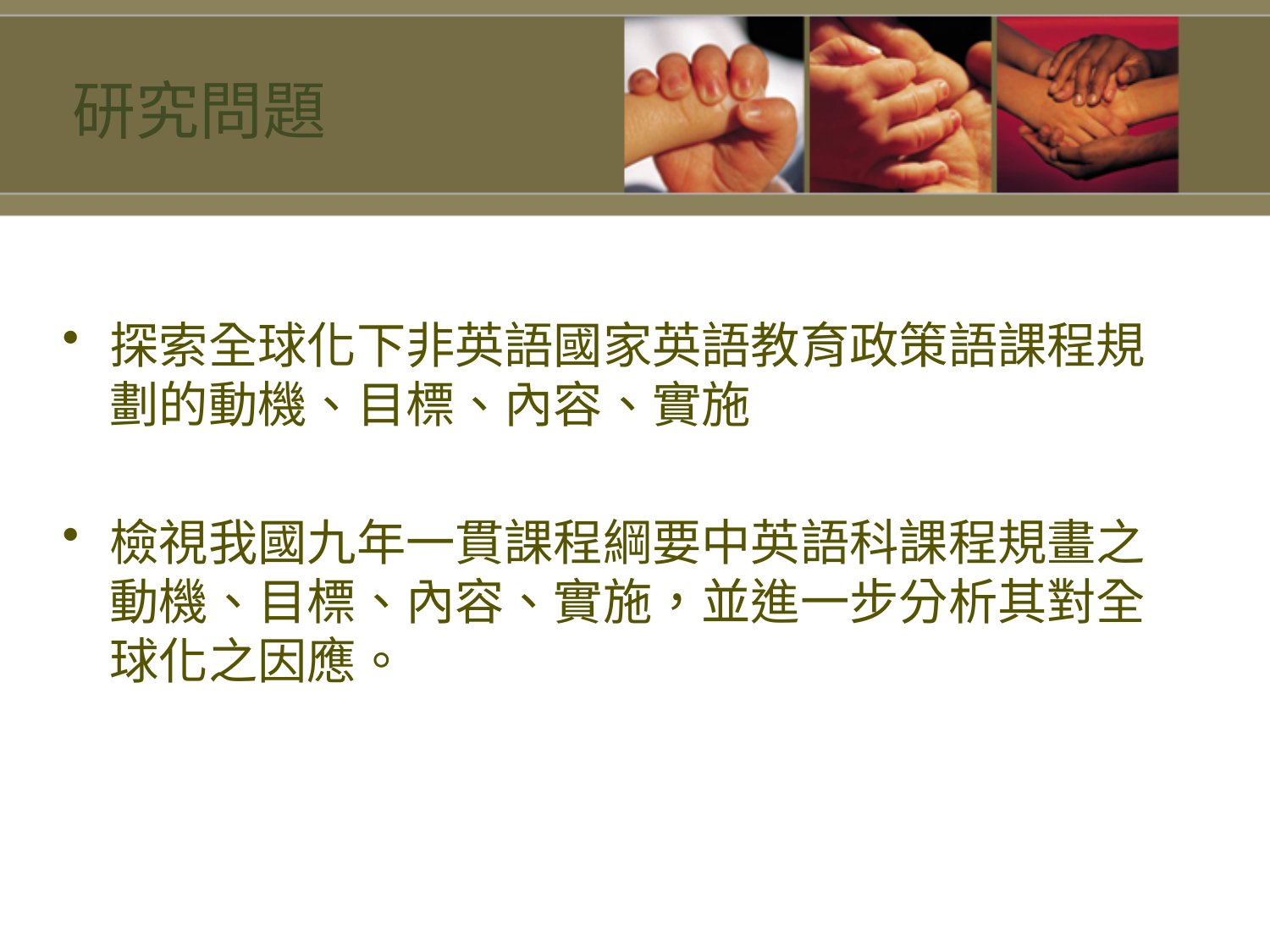

# 研究問題
探索全球化下非英語國家英語教育政策語課程規劃的動機、目標、內容、實施

檢視我國九年一貫課程綱要中英語科課程規畫之動機、目標、內容、實施，並進一步分析其對全球化之因應。